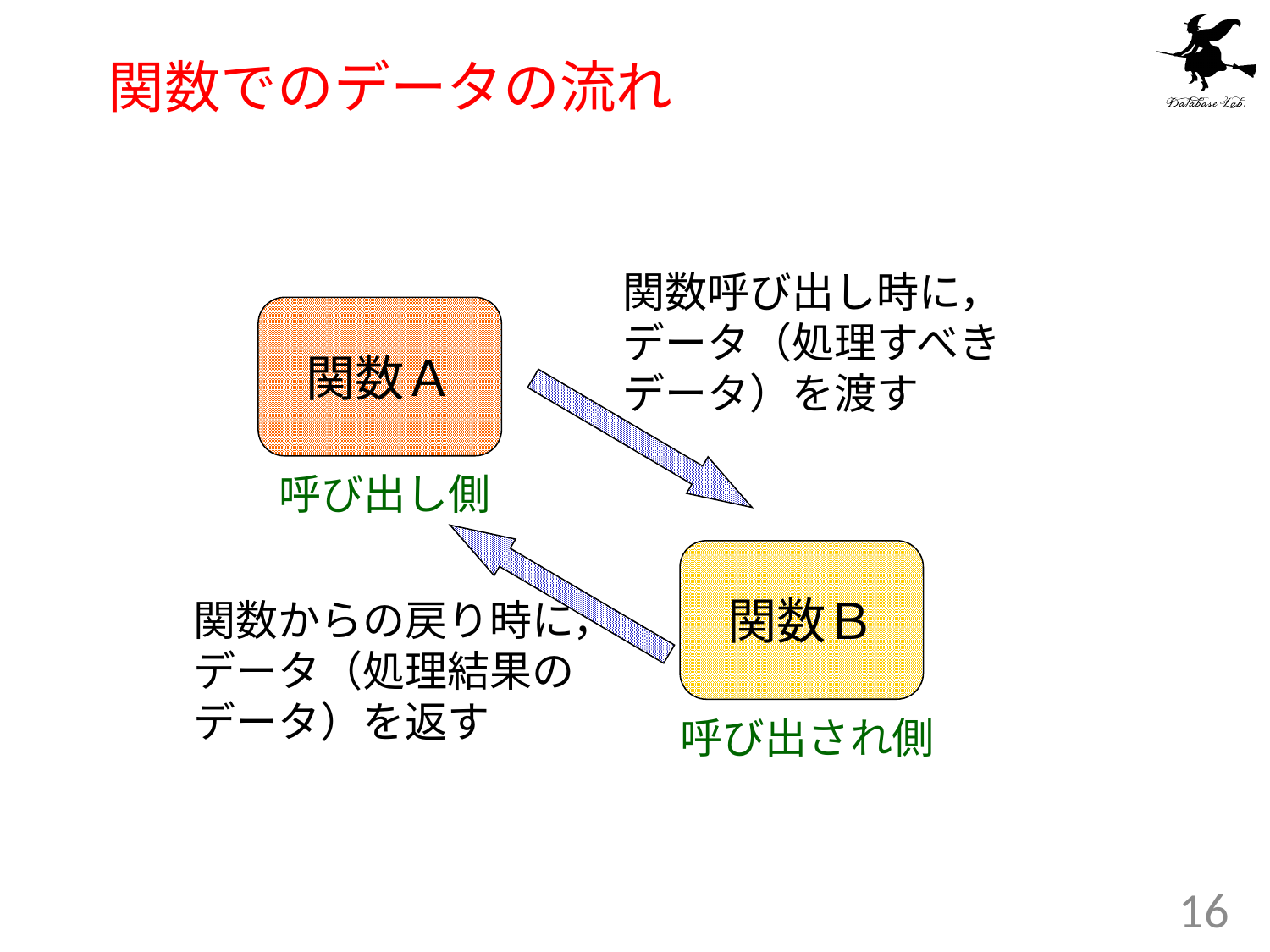

# 関数でのデータの流れ
関数呼び出し時に，
データ（処理すべき
データ）を渡す
関数Ａ

呼び出し側
関数Ｂ

関数からの戻り時に，
データ（処理結果の
データ）を返す
呼び出され側
16